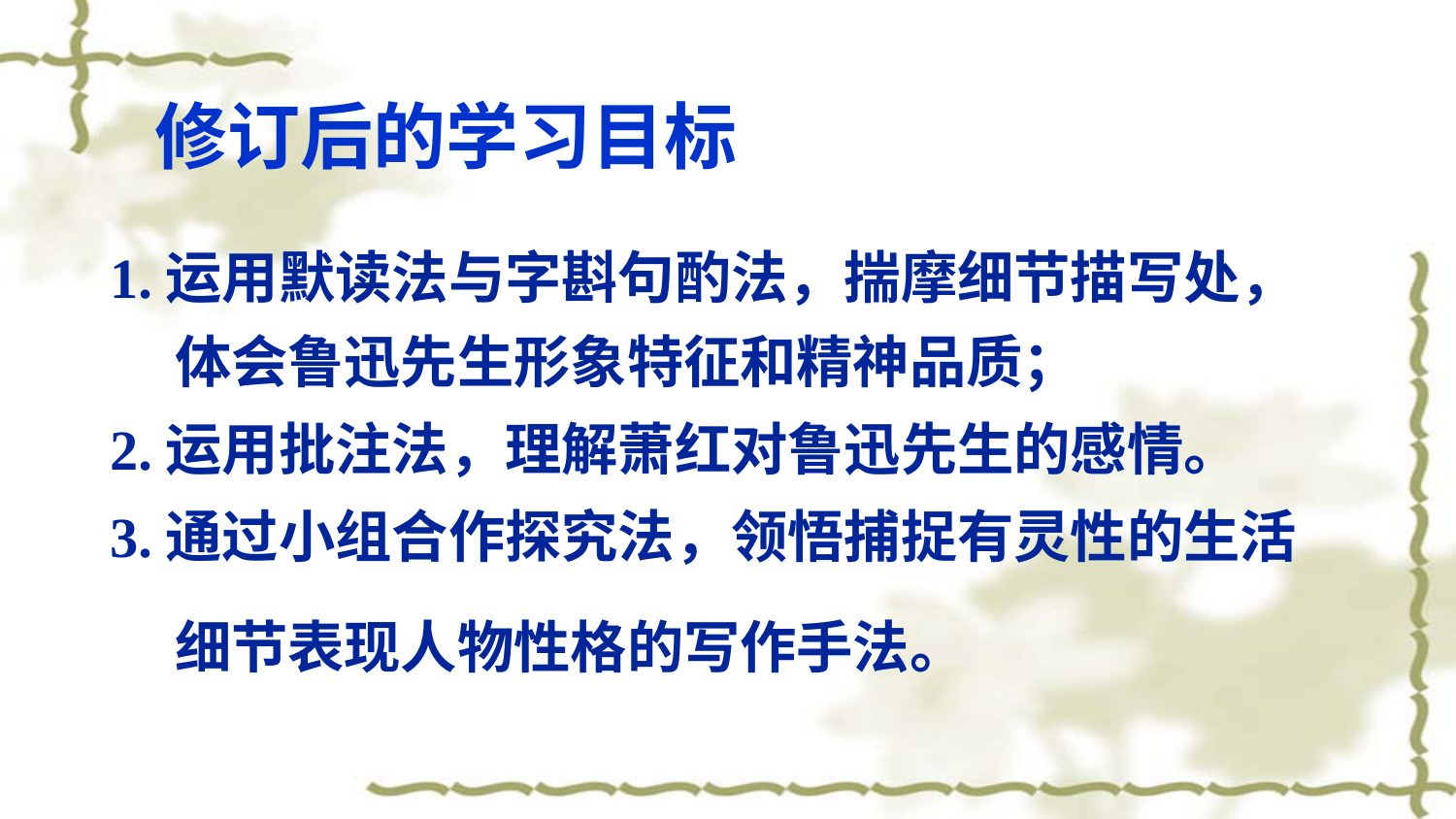

修订后的学习目标
1.运用默读法与字斟句酌法，揣摩细节描写处，体会鲁迅先生形象特征和精神品质；
2.运用批注法，理解萧红对鲁迅先生的感情。
3.通过小组合作探究法，领悟捕捉有灵性的生活细节表现人物性格的写作手法。